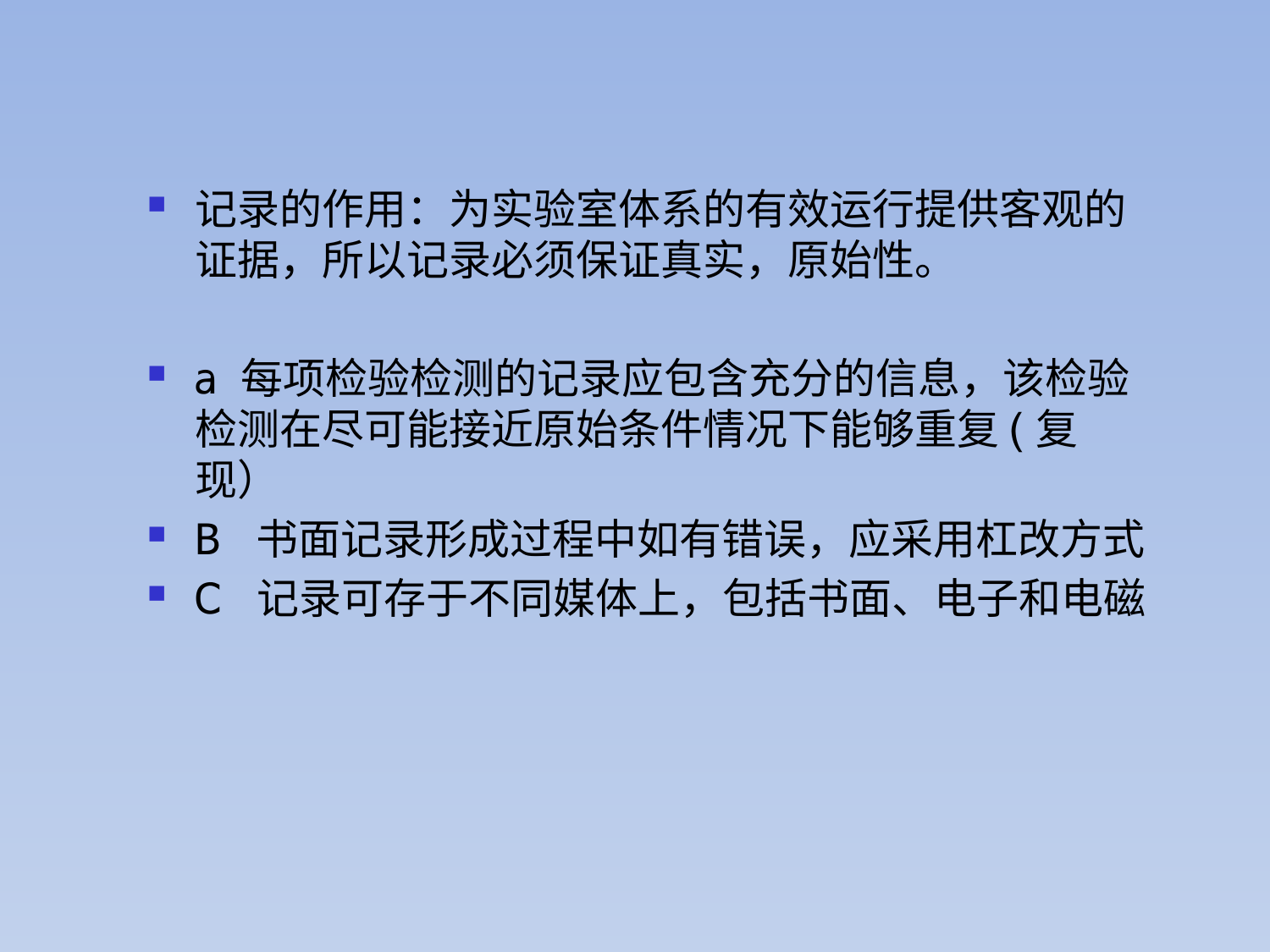

记录的作用：为实验室体系的有效运行提供客观的证据，所以记录必须保证真实，原始性。

a 每项检验检测的记录应包含充分的信息，该检验检测在尽可能接近原始条件情况下能够重复(复现）
B  书面记录形成过程中如有错误，应采用杠改方式
C  记录可存于不同媒体上，包括书面、电子和电磁